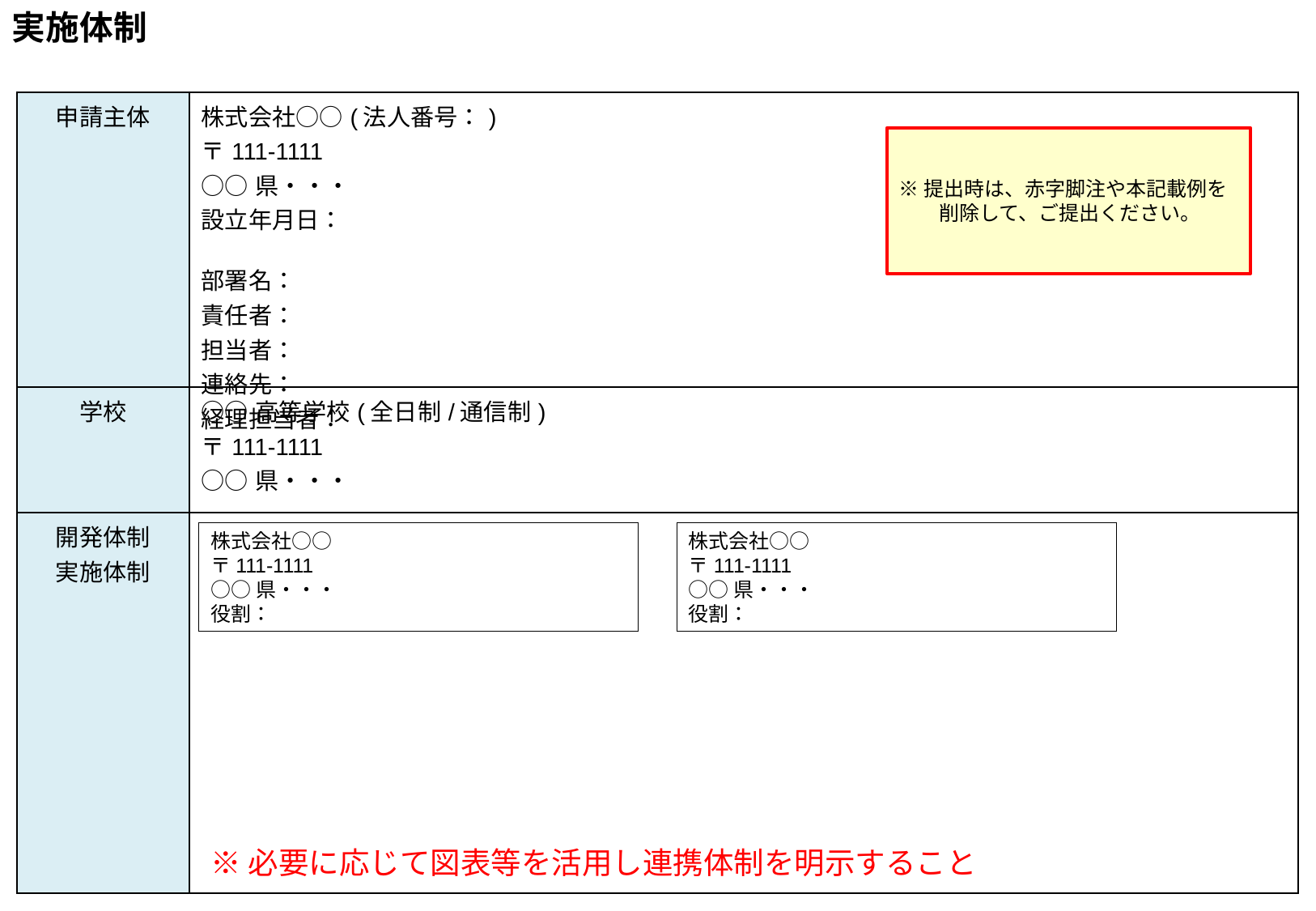

実施体制
| 申請主体 | 株式会社○○(法人番号：) 〒111-1111 ○○県・・・ 設立年月日： 部署名： 責任者： 担当者： 連絡先： 経理担当者： |
| --- | --- |
| 学校 | ○○高等学校(全日制/通信制) 〒111-1111 ○○県・・・ |
| 開発体制 実施体制 |  |
※提出時は、赤字脚注や本記載例を
　　削除して、ご提出ください。
株式会社○○
〒111-1111
○○県・・・
役割：
株式会社○○
〒111-1111
○○県・・・
役割：
※必要に応じて図表等を活用し連携体制を明示すること